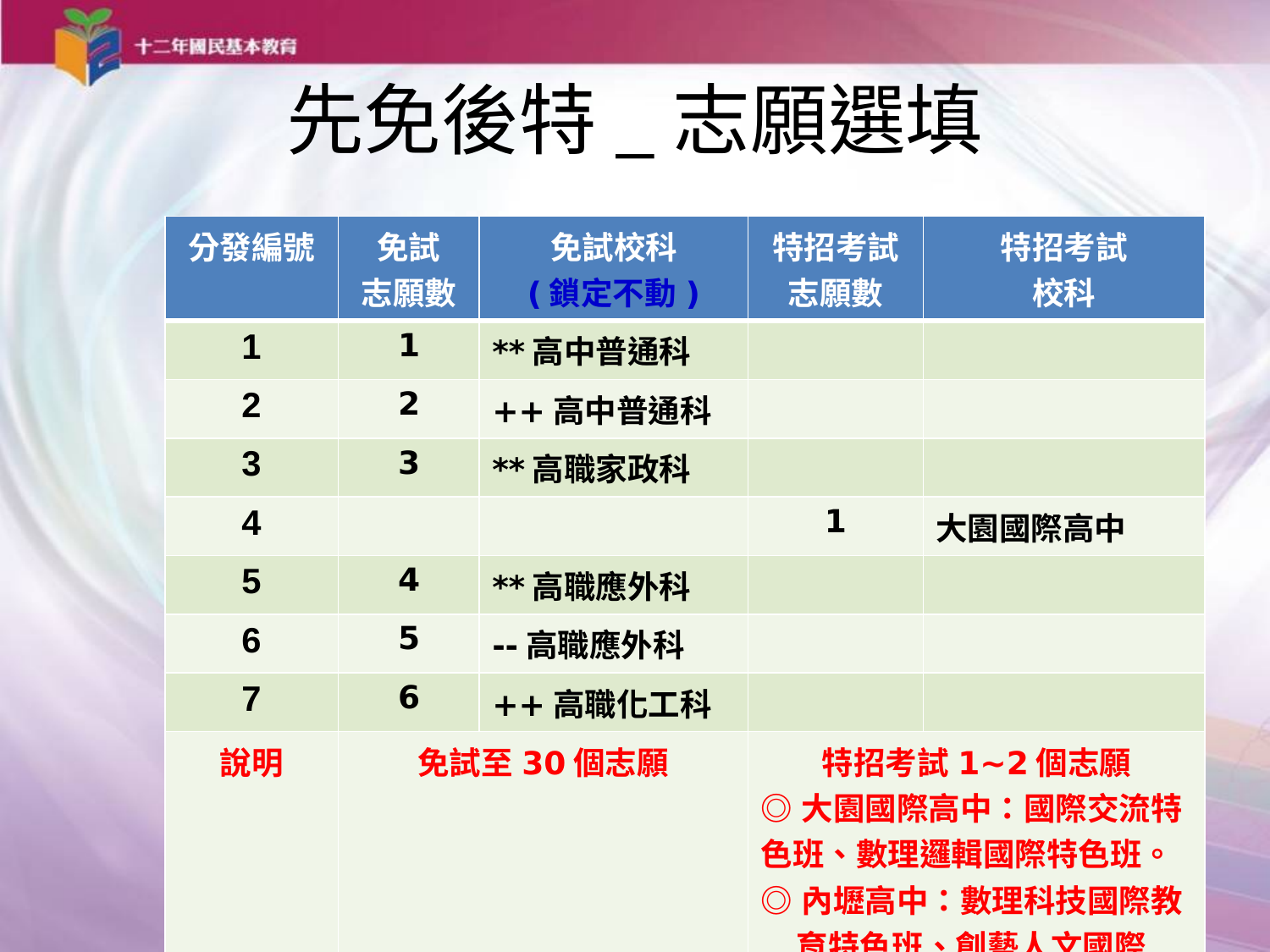

先免後特_志願選填
| 分發編號 | 免試 志願數 | 免試校科 (鎖定不動) | 特招考試 志願數 | 特招考試 校科 |
| --- | --- | --- | --- | --- |
| 1 | 1 | \*\*高中普通科 |  |  |
| 2 | 2 | ++高中普通科 |  |  |
| 3 | 3 | \*\*高職家政科 |  |  |
| 4 |  |  | 1 | 大園國際高中 |
| 5 | 4 | \*\*高職應外科 |  |  |
| 6 | 5 | --高職應外科 |  |  |
| 7 | 6 | ++高職化工科 |  |  |
| 說明 | 免試至30個志願 |  | 特招考試1~2個志願 ◎大園國際高中：國際交流特色班、數理邏輯國際特色班。 ◎內壢高中：數理科技國際教 育特色班、創藝人文國際 教育特色班班。 |  |
61